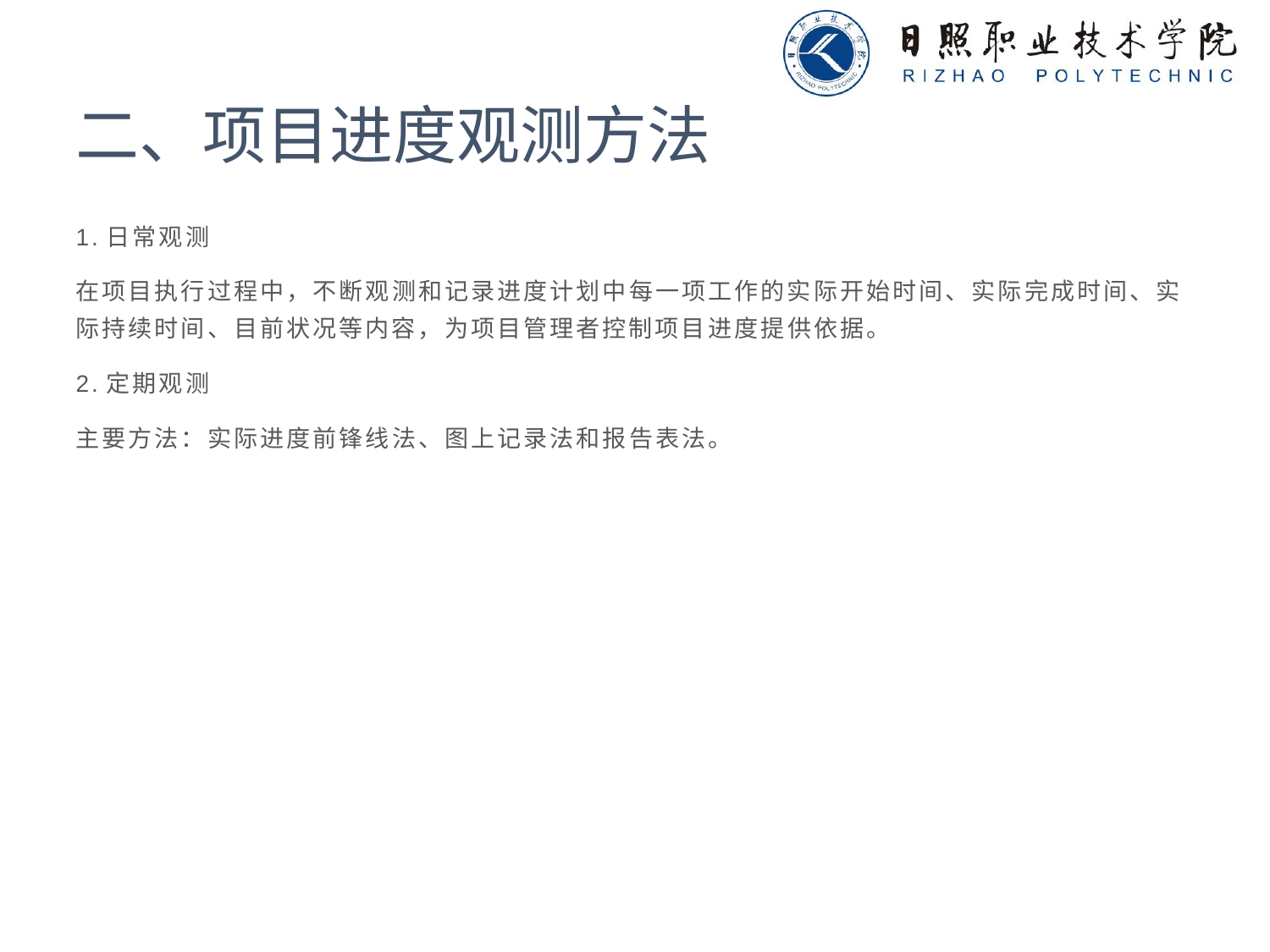

# 二、项目进度观测方法
1.日常观测
在项目执行过程中，不断观测和记录进度计划中每一项工作的实际开始时间、实际完成时间、实际持续时间、目前状况等内容，为项目管理者控制项目进度提供依据。
2.定期观测
主要方法：实际进度前锋线法、图上记录法和报告表法。